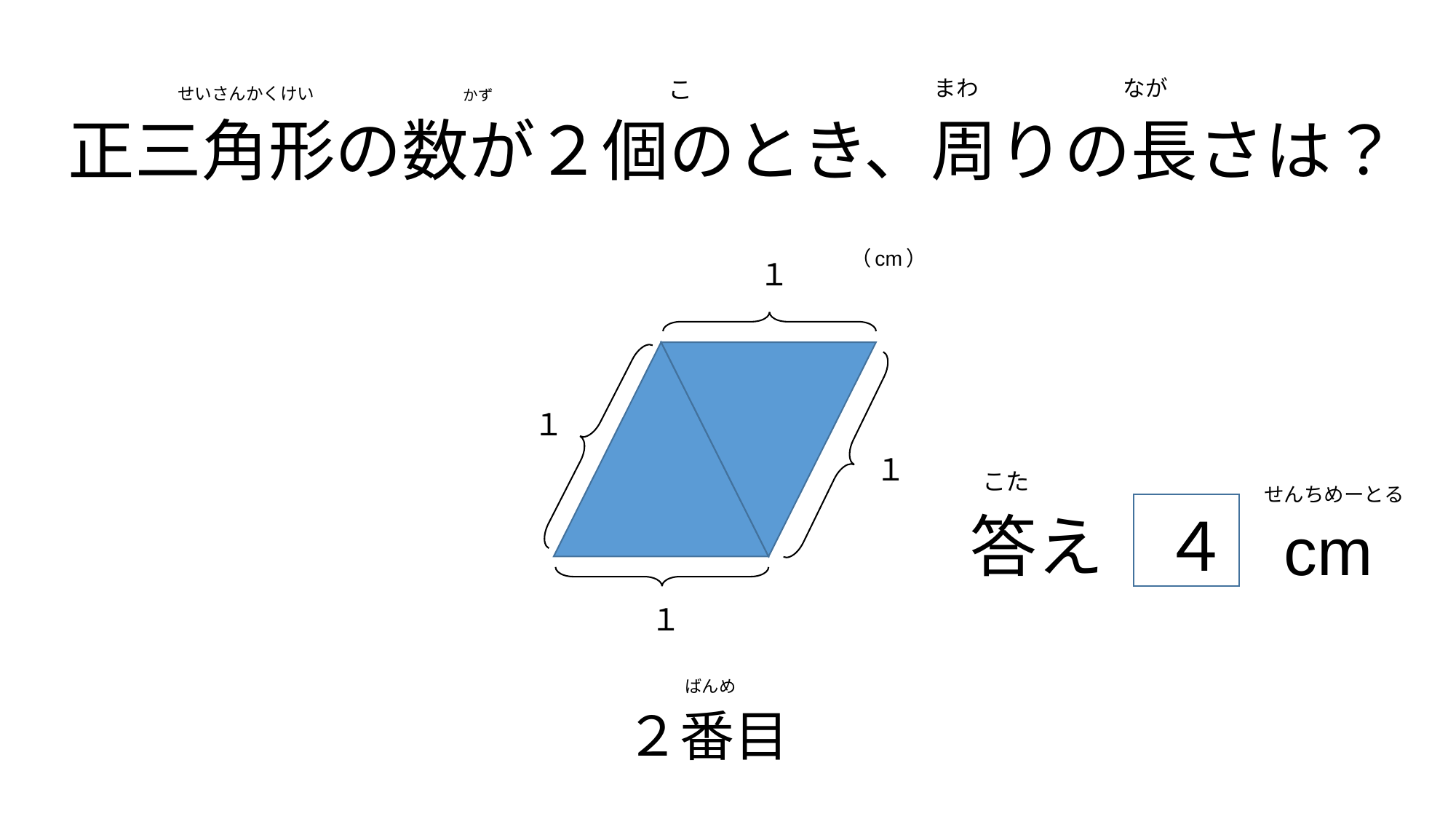

まわ
　なが
　せいさんかくけい
　かず
　こ
# 正三角形の数が２個のとき、周りの長さは？

　（cm）
　１

　１
　１
　こた

　せんちめーとる

４
答え
cm
　１
　ばんめ
２番目